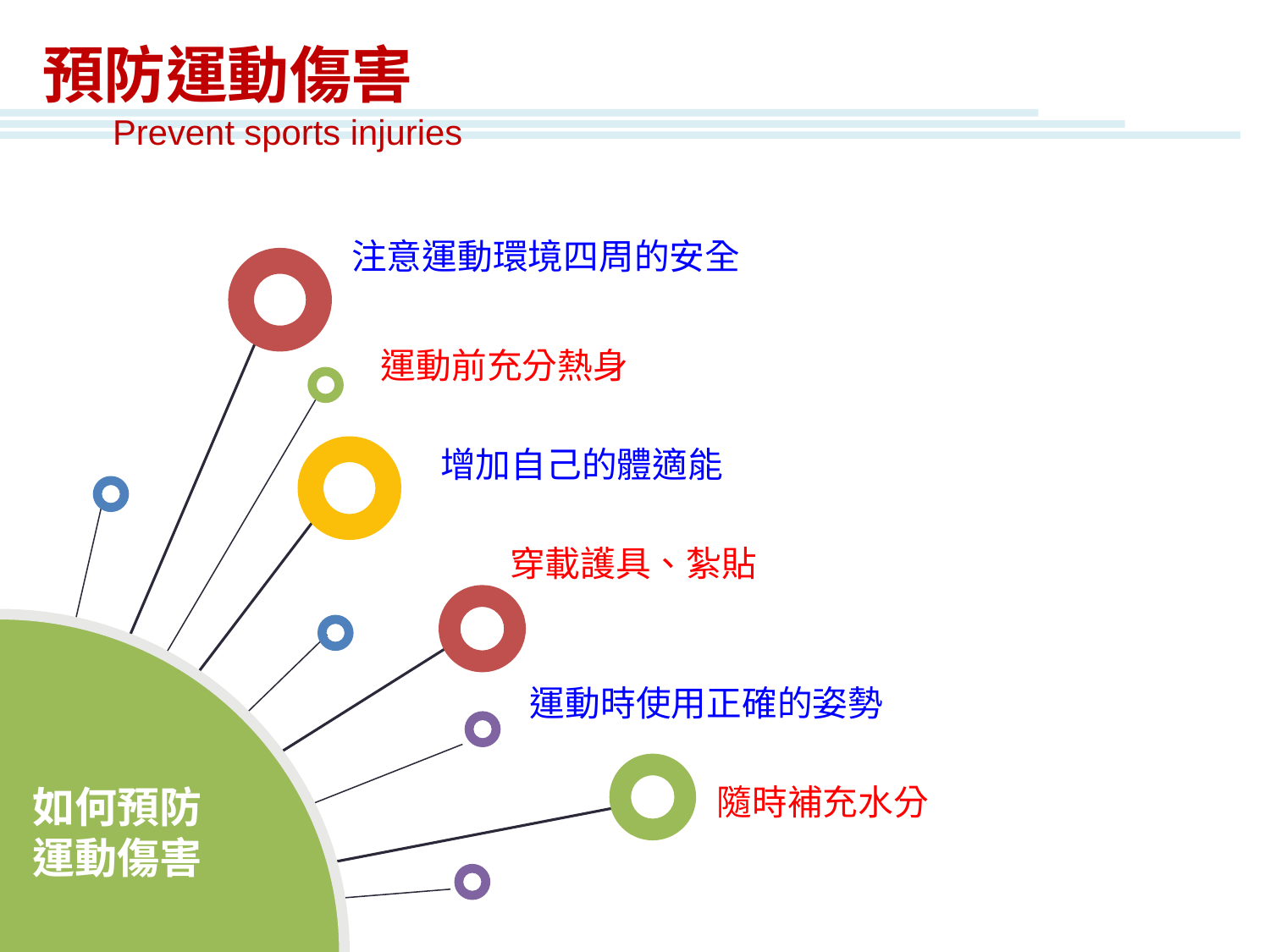

預防運動傷害
Prevent sports injuries

注意運動環境四周的安全

運動前充分熱身

增加自己的體適能

穿載護具、紮貼

如何預防運動傷害

運動時使用正確的姿勢

隨時補充水分